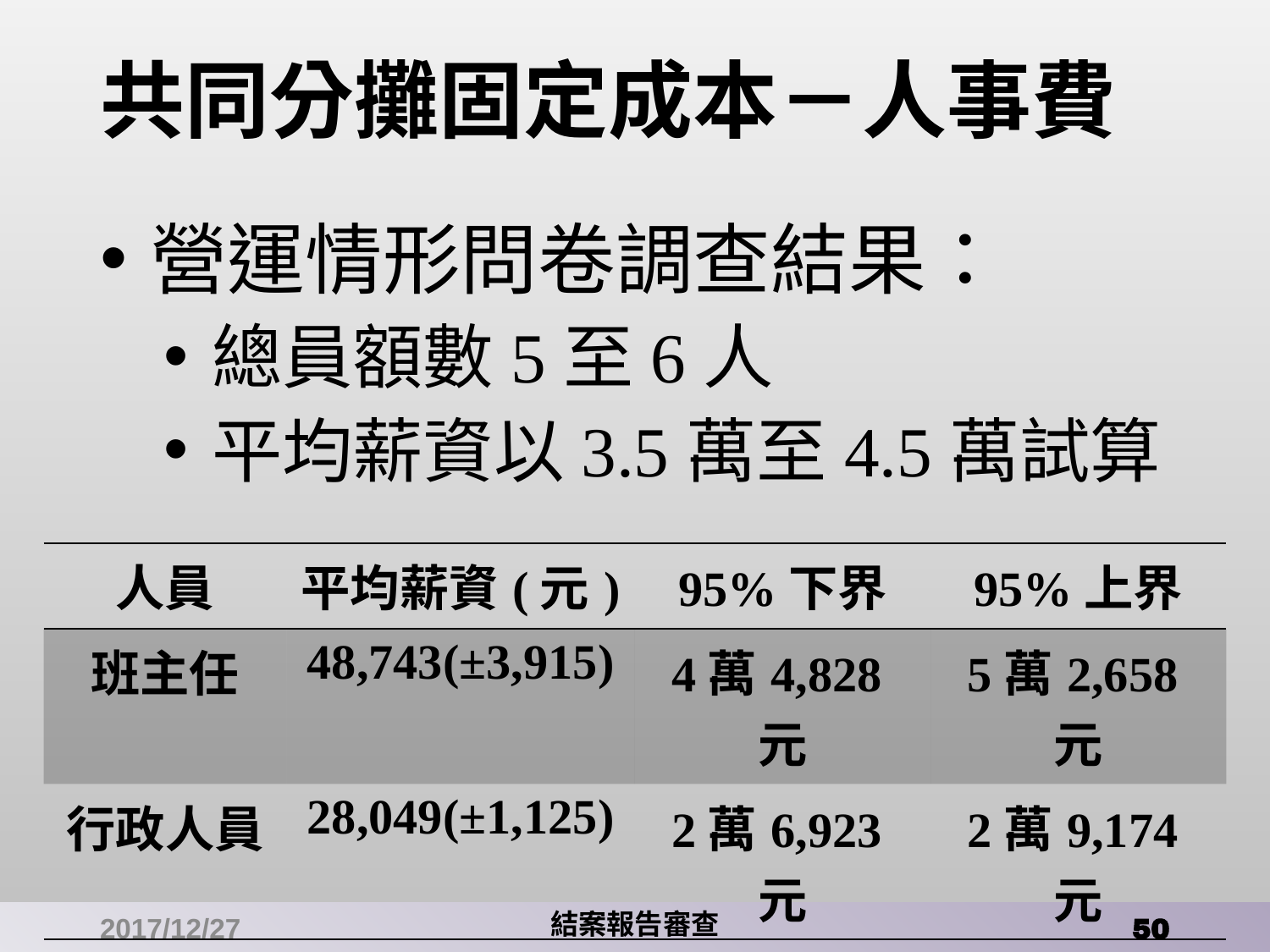

# 共同分攤固定成本－人事費
營運情形問卷調查結果：
總員額數5至6人
平均薪資以3.5萬至4.5萬試算
| 人員 | 平均薪資(元) | 95%下界 | 95%上界 |
| --- | --- | --- | --- |
| 班主任 | 48,743(±3,915) | 4萬4,828元 | 5萬2,658元 |
| 行政人員 | 28,049(±1,125) | 2萬6,923元 | 2萬9,174元 |
| 平均 | 38,396 | 3萬5,876元 | 4萬0,916元 |
2017/12/27
結案報告審查
50